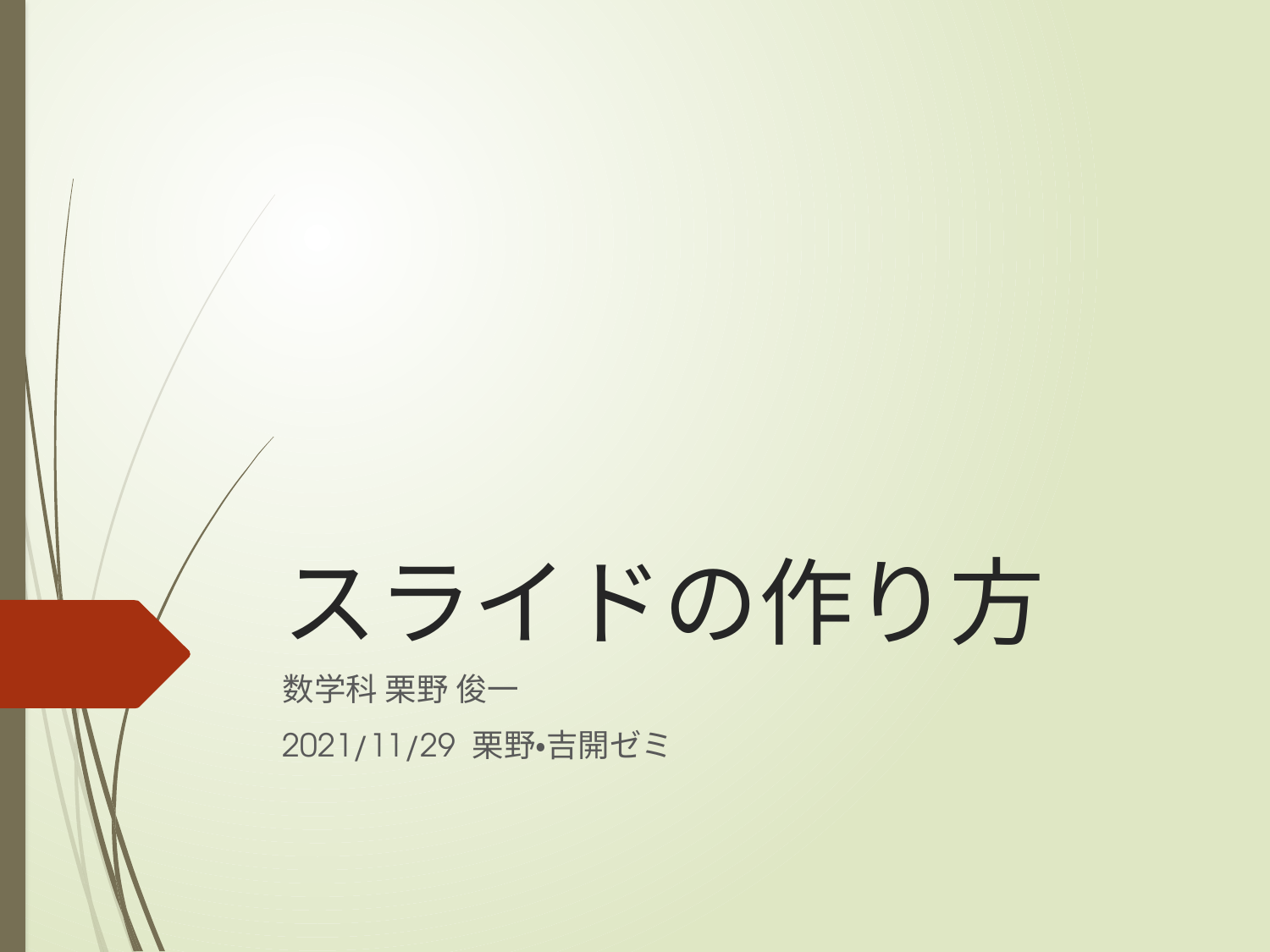

# スライドの作り方
数学科 栗野 俊一
2021/11/29 栗野・吉開ゼミ